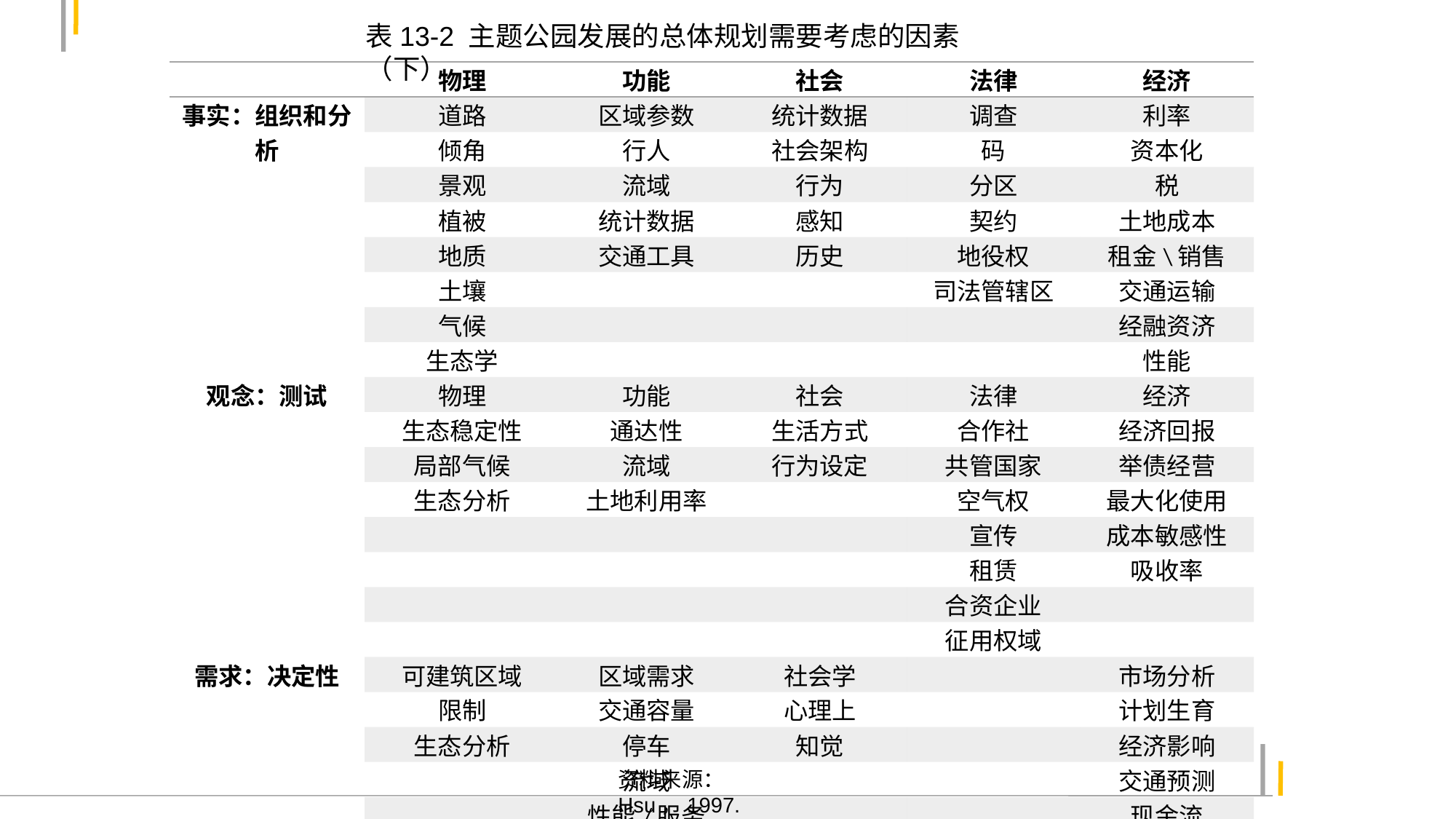

表13-2 主题公园发展的总体规划需要考虑的因素（下）
|  | 物理 | 功能 | 社会 | 法律 | 经济 |
| --- | --- | --- | --- | --- | --- |
| 事实：组织和分析 | 道路 | 区域参数 | 统计数据 | 调查 | 利率 |
|  | 倾角 | 行人 | 社会架构 | 码 | 资本化 |
|  | 景观 | 流域 | 行为 | 分区 | 税 |
|  | 植被 | 统计数据 | 感知 | 契约 | 土地成本 |
|  | 地质 | 交通工具 | 历史 | 地役权 | 租金\销售 |
|  | 土壤 |  |  | 司法管辖区 | 交通运输 |
|  | 气候 |  |  |  | 经融资济 |
|  | 生态学 |  |  |  | 性能 |
| 观念：测试 | 物理 | 功能 | 社会 | 法律 | 经济 |
|  | 生态稳定性 | 通达性 | 生活方式 | 合作社 | 经济回报 |
|  | 局部气候 | 流域 | 行为设定 | 共管国家 | 举债经营 |
|  | 生态分析 | 土地利用率 |  | 空气权 | 最大化使用 |
|  |  |  |  | 宣传 | 成本敏感性 |
|  |  |  |  | 租赁 | 吸收率 |
|  |  |  |  | 合资企业 |  |
|  |  |  |  | 征用权域 |  |
| 需求：决定性 | 可建筑区域 | 区域需求 | 社会学 |  | 市场分析 |
|  | 限制 | 交通容量 | 心理上 |  | 计划生育 |
|  | 生态分析 | 停车 | 知觉 |  | 经济影响 |
|  |  | 流域 |  |  | 交通预测 |
|  |  | 性能/服务 |  |  | 现金流 |
|  |  | 容量 |  |  |  |
|  |  | 可达性 |  |  |  |

资料来源：Hsu，1997.